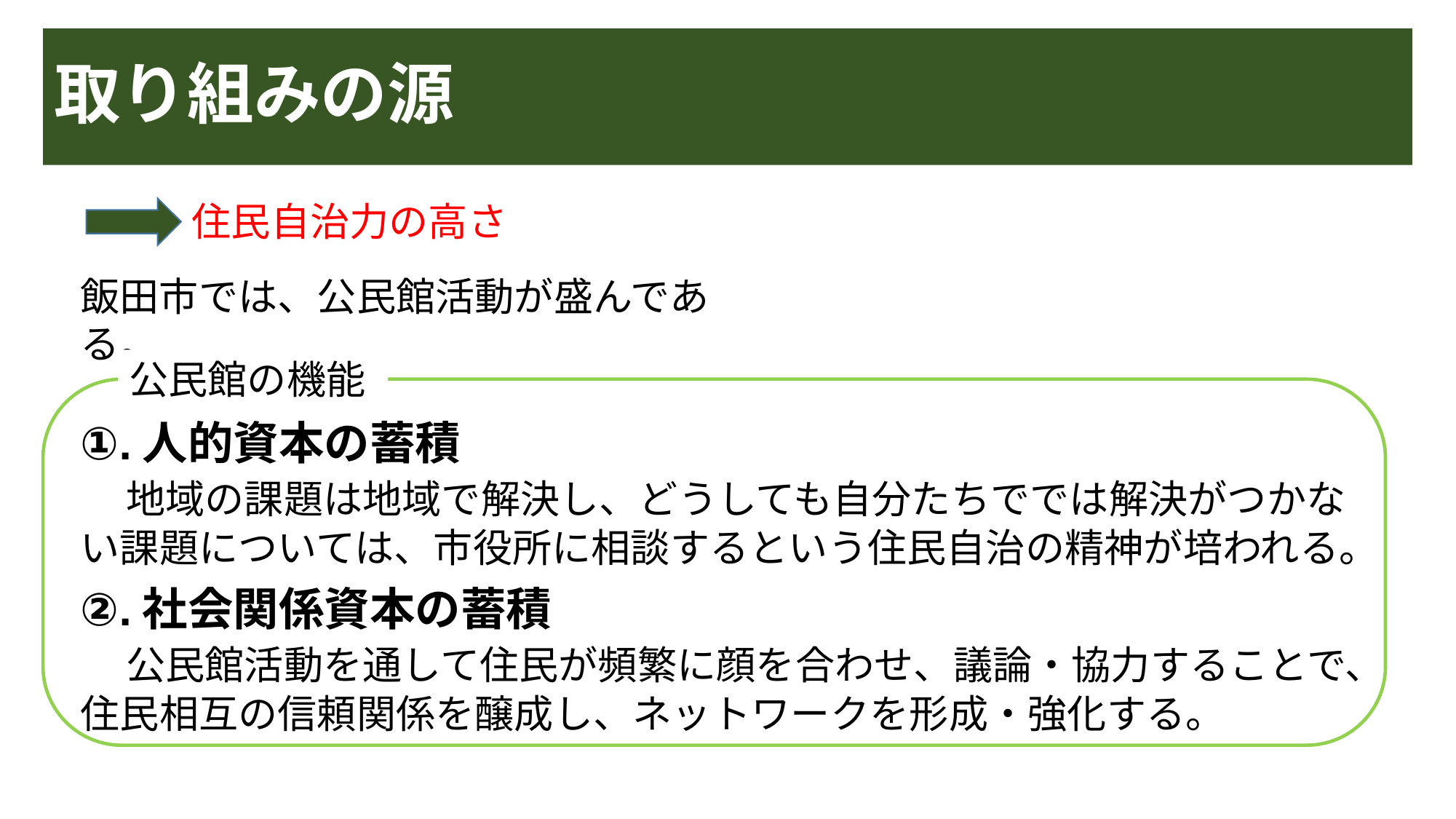

# 取り組みの源
住民自治力の高さ

飯田市では、公民館活動が盛んである。
公民館の機能

①.人的資本の蓄積
　地域の課題は地域で解決し、どうしても自分たちででは解決がつかない課題については、市役所に相談するという住民自治の精神が培われる。
②.社会関係資本の蓄積
　公民館活動を通して住民が頻繁に顔を合わせ、議論・協力することで、住民相互の信頼関係を醸成し、ネットワークを形成・強化する。